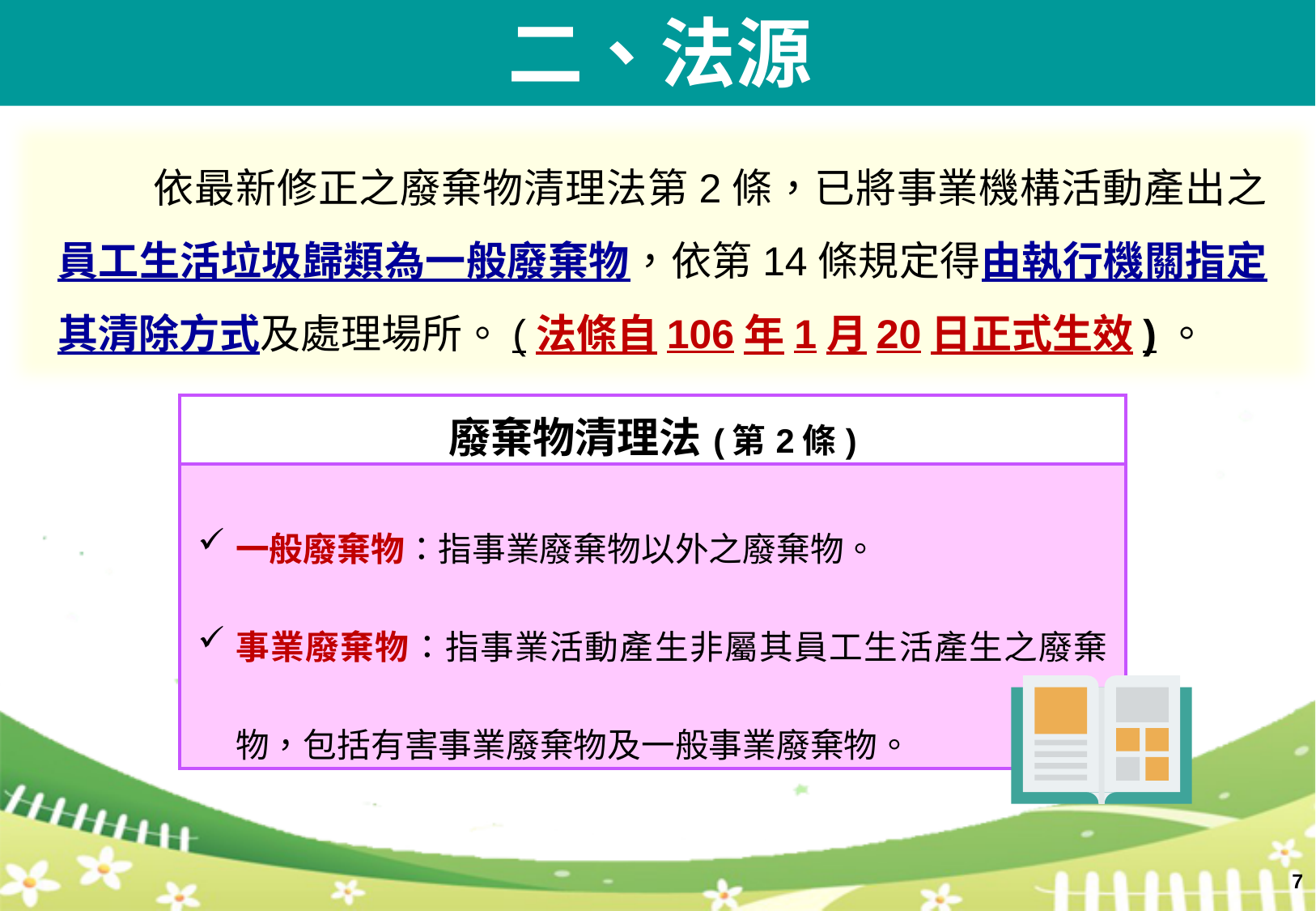

二、法源

依最新修正之廢棄物清理法第2條，已將事業機構活動產出之員工生活垃圾歸類為一般廢棄物，依第14條規定得由執行機關指定其清除方式及處理場所。(法條自106年1月20日正式生效)。
| 廢棄物清理法(第2條) |
| --- |
| 一般廢棄物：指事業廢棄物以外之廢棄物。 事業廢棄物：指事業活動產生非屬其員工生活產生之廢棄物，包括有害事業廢棄物及一般事業廢棄物。 |